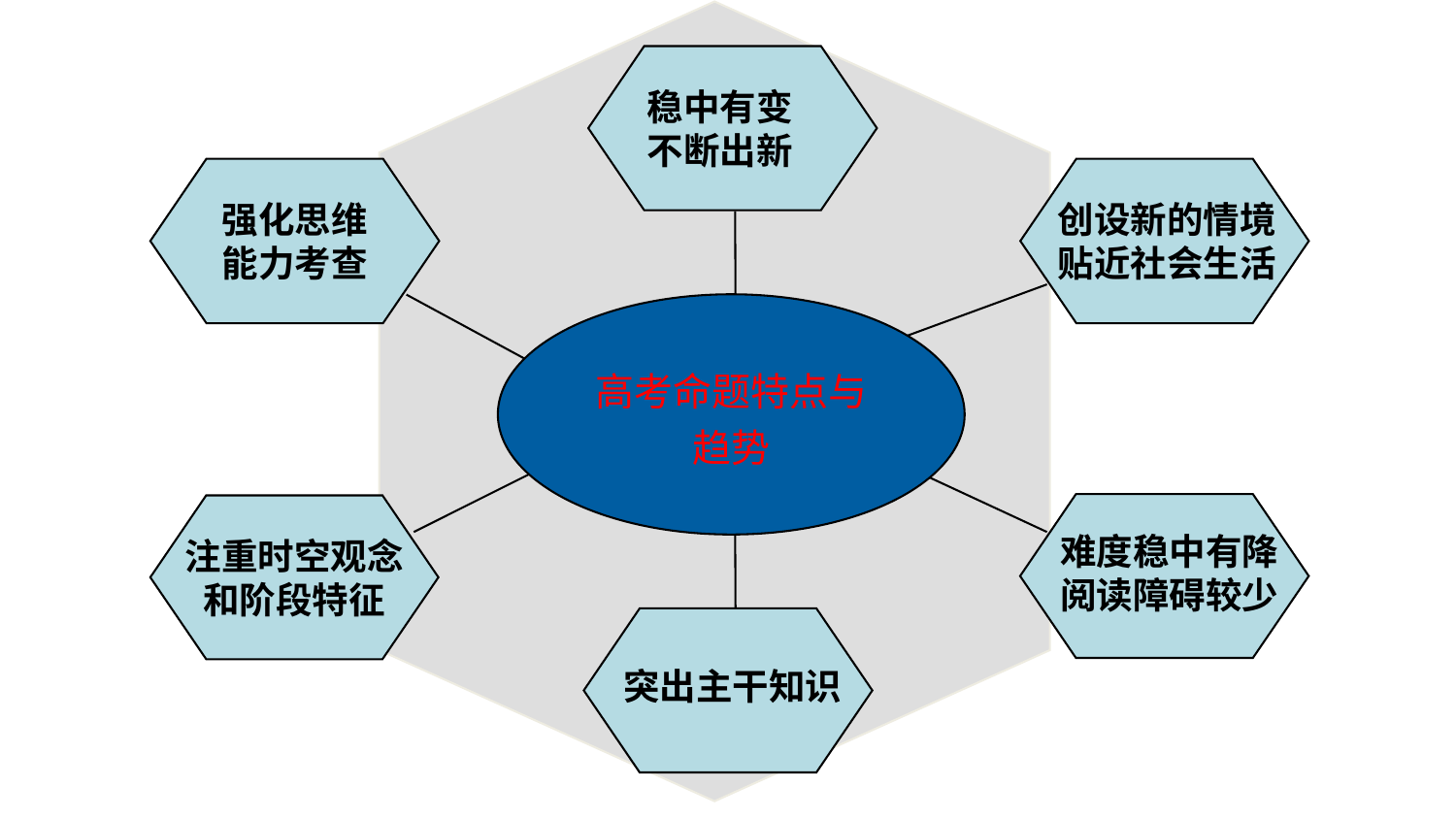

稳中有变
不断出新

强化思维
能力考查

创设新的情境
贴近社会生活

高考命题特点与趋势

难度稳中有降
阅读障碍较少
注重时空观念
和阶段特征
突出主干知识

重视学科
思想方法